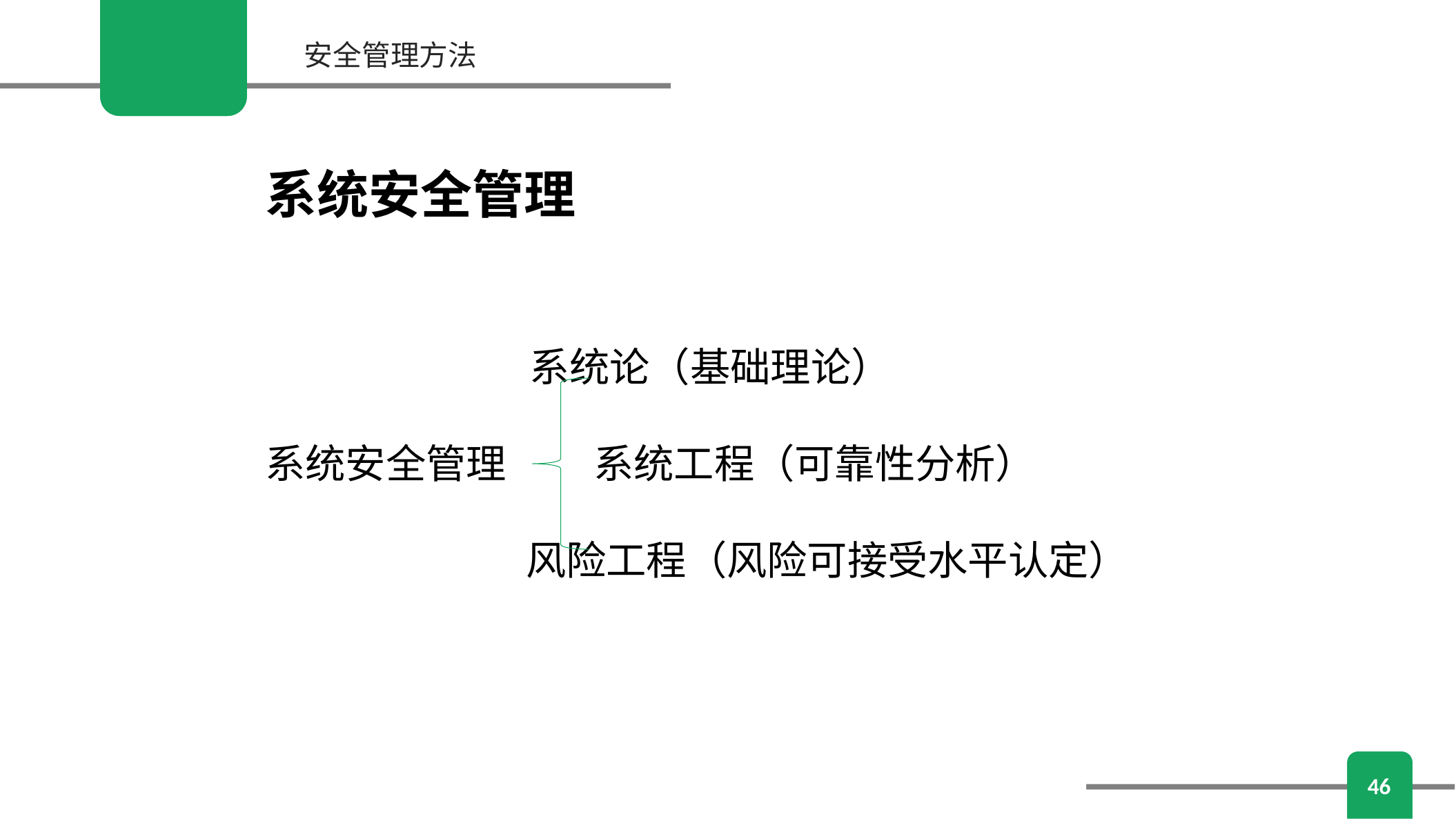

安全管理方法
系统安全管理
                                            系统论（基础理论）

系统安全管理	  系统工程（可靠性分析）

                            风险工程（风险可接受水平认定）

46